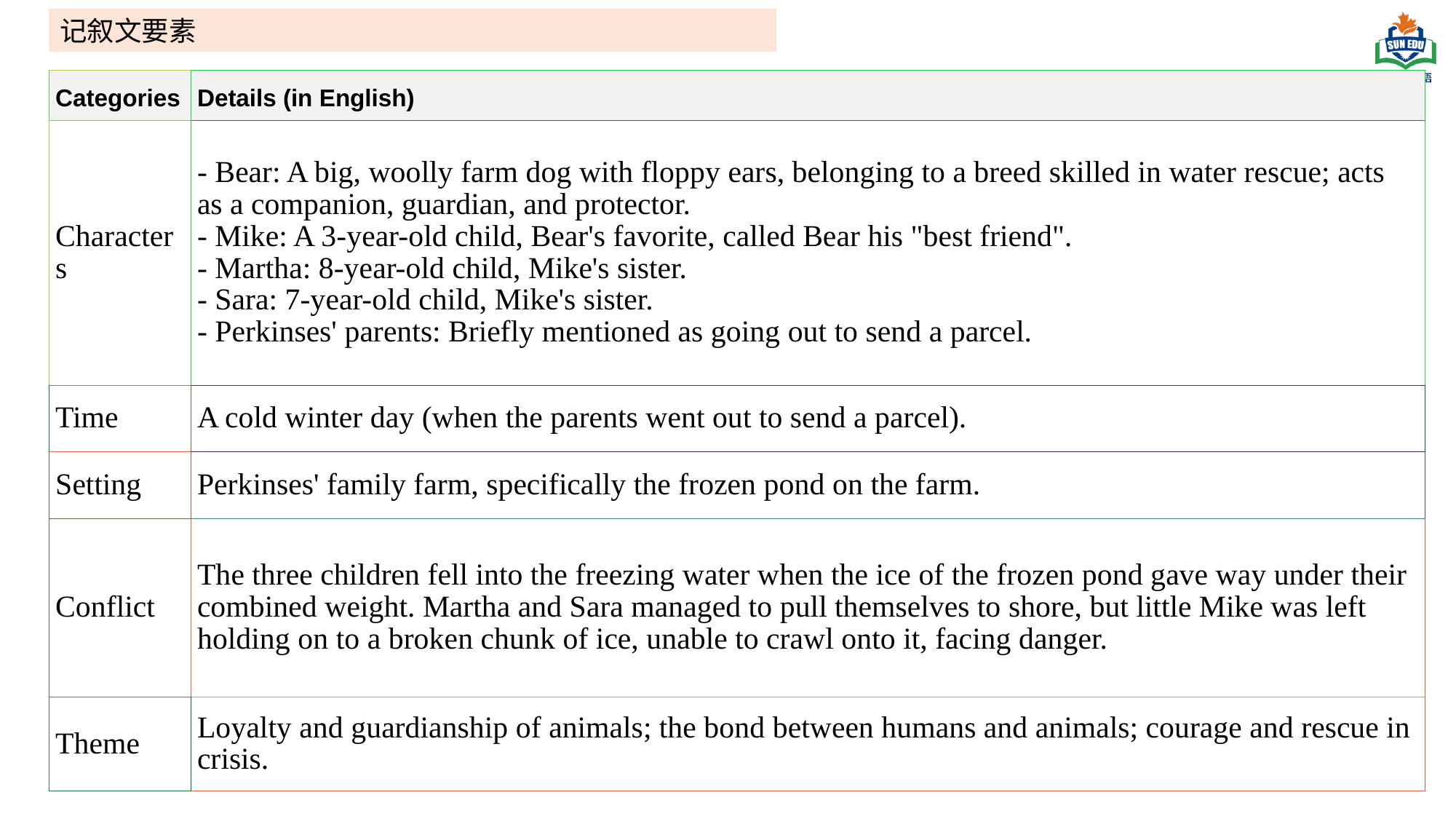

记叙文要素
| Categories | Details (in English) |
| --- | --- |
| Characters | - Bear: A big, woolly farm dog with floppy ears, belonging to a breed skilled in water rescue; acts as a companion, guardian, and protector. - Mike: A 3-year-old child, Bear's favorite, called Bear his "best friend". - Martha: 8-year-old child, Mike's sister. - Sara: 7-year-old child, Mike's sister. - Perkinses' parents: Briefly mentioned as going out to send a parcel. |
| Time | A cold winter day (when the parents went out to send a parcel). |
| Setting | Perkinses' family farm, specifically the frozen pond on the farm. |
| Conflict | The three children fell into the freezing water when the ice of the frozen pond gave way under their combined weight. Martha and Sara managed to pull themselves to shore, but little Mike was left holding on to a broken chunk of ice, unable to crawl onto it, facing danger. |
| Theme | Loyalty and guardianship of animals; the bond between humans and animals; courage and rescue in crisis. |